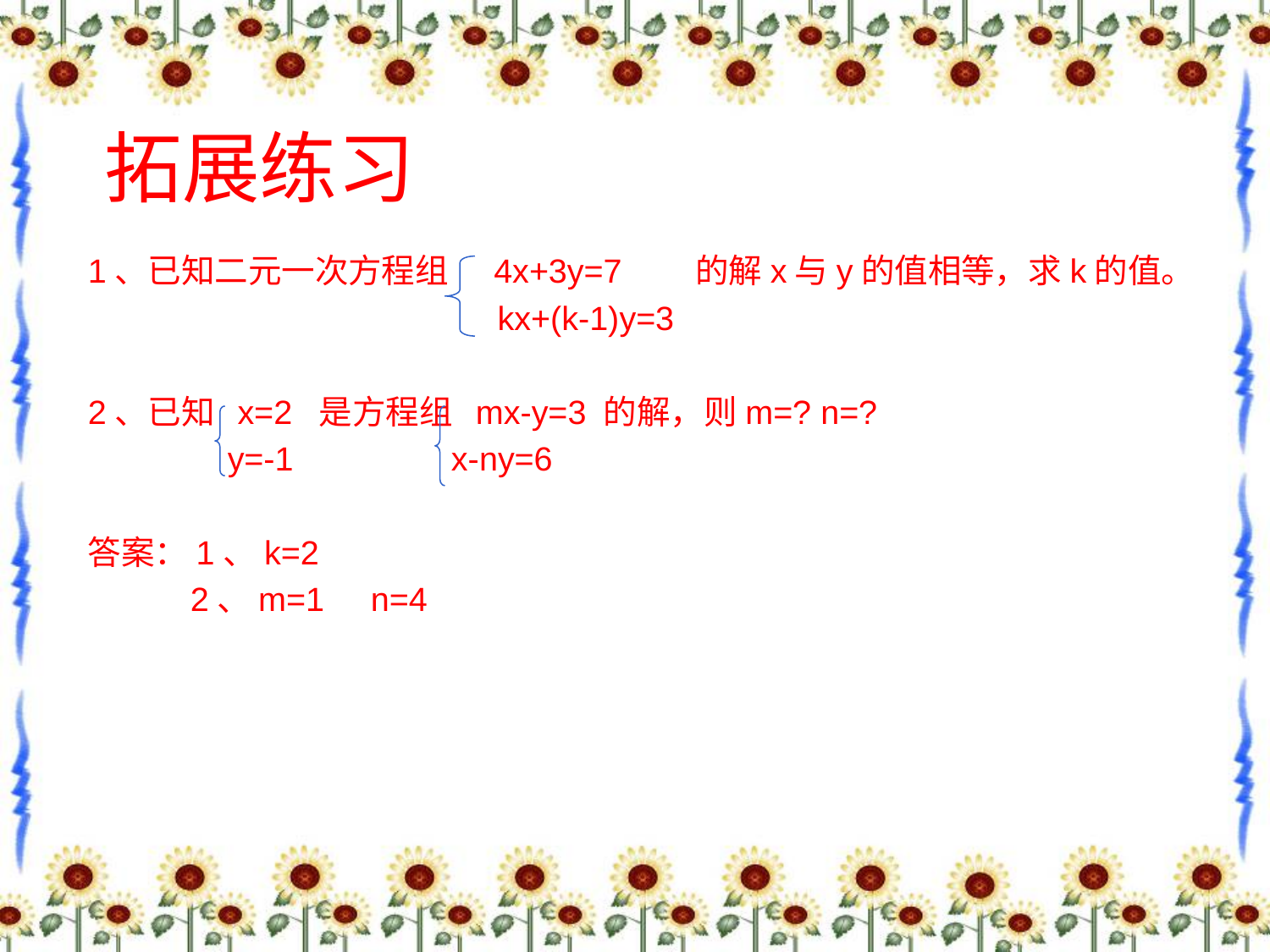

# 拓展练习
1、已知二元一次方程组     4x+3y=7       的解x与y的值相等，求k的值。
                                            kx+(k-1)y=3

2、已知  x=2  是方程组  mx-y=3 的解，则m=? n=?
               y=-1                 x-ny=6

答案：1、k=2
           2、m=1     n=4